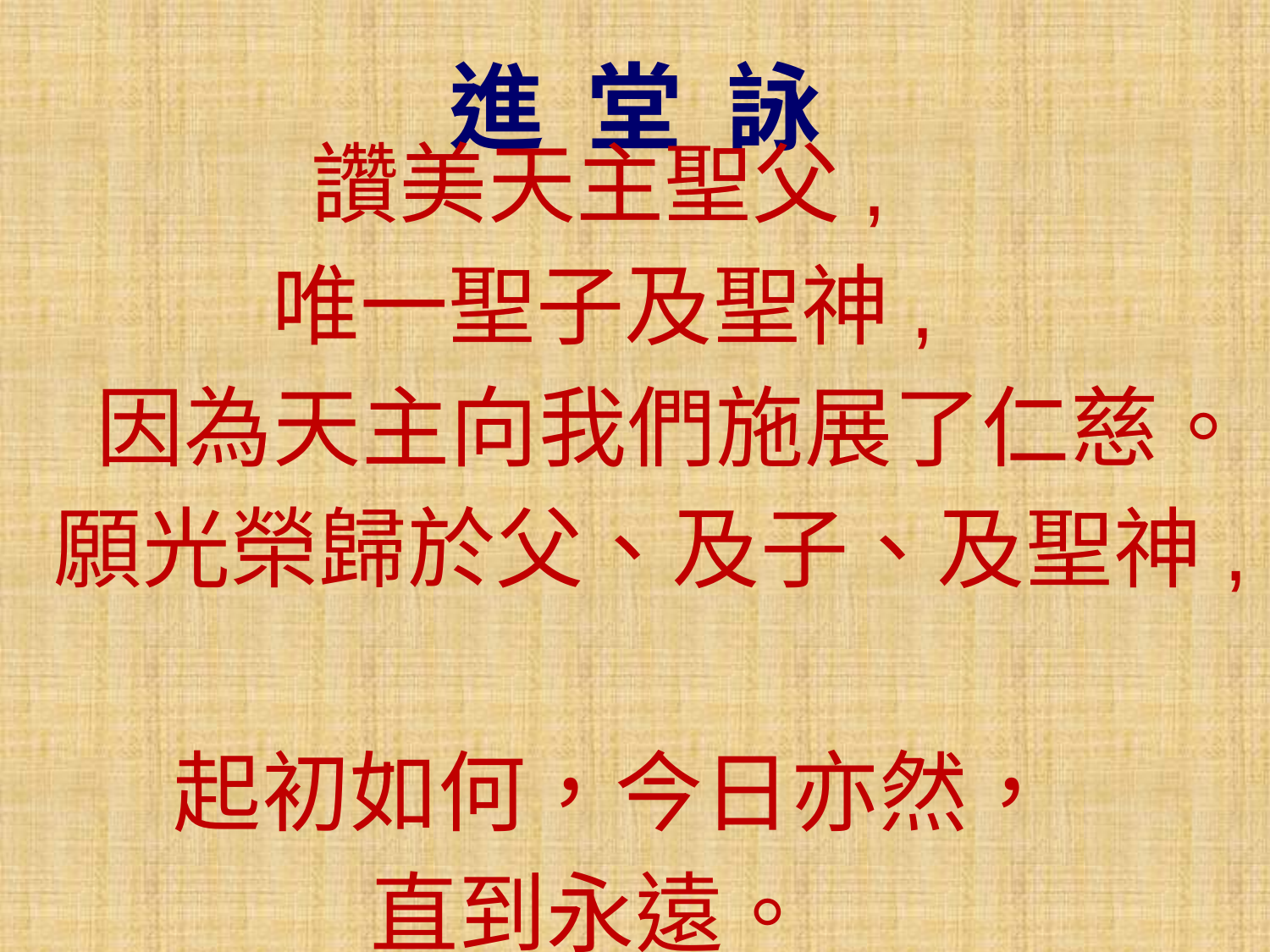

進  堂  詠

            讚美天主聖父,
          唯一聖子及聖神,
 因為天主向我們施展了仁慈。願光榮歸於父、及子、及聖神,
     起初如何，今日亦然，
               直到永遠。